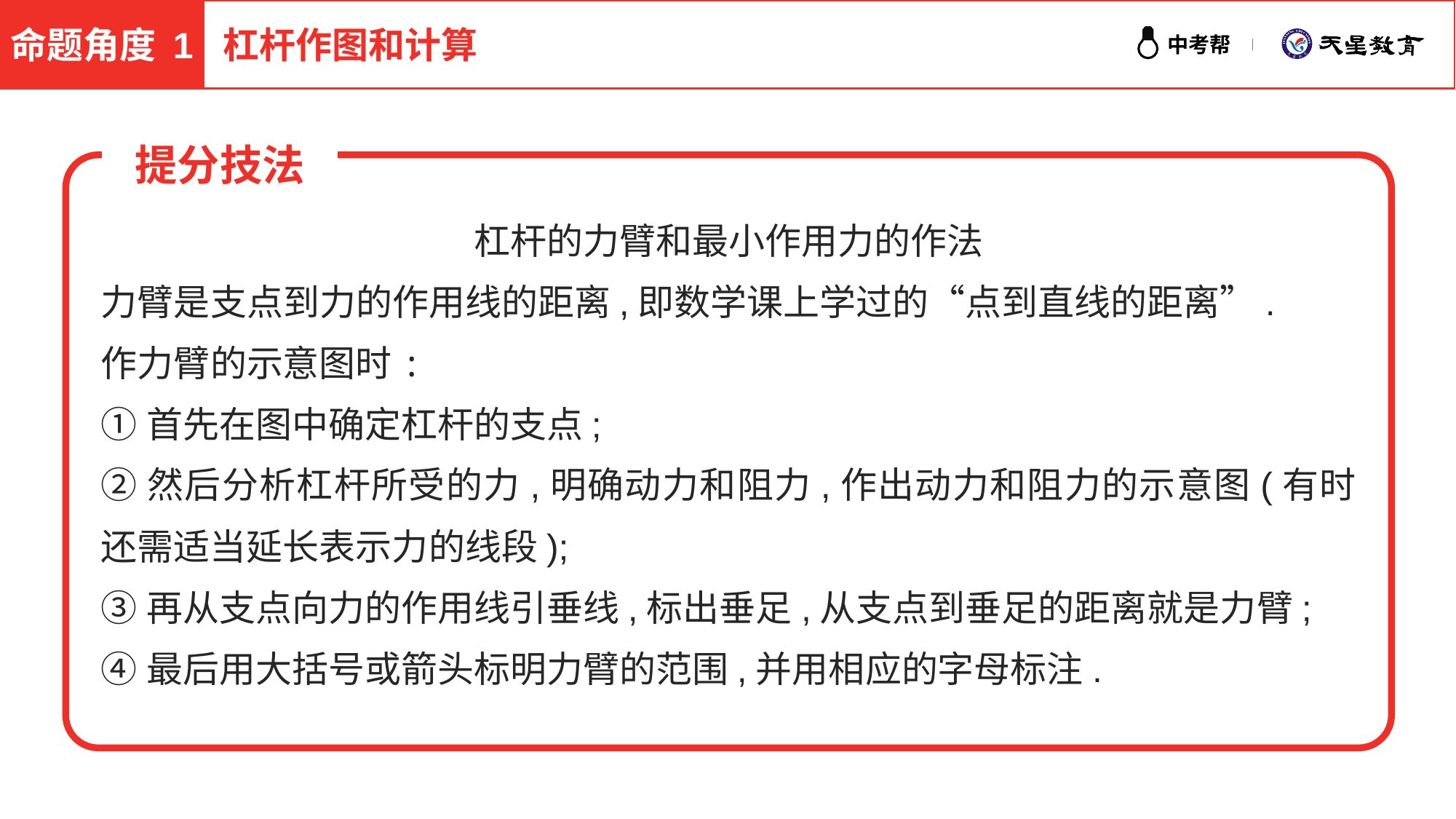

命题角度 1
杠杆作图和计算
提分技法

杠杆的力臂和最小作用力的作法
力臂是支点到力的作用线的距离,即数学课上学过的“点到直线的距离”.
作力臂的示意图时:
①首先在图中确定杠杆的支点;
②然后分析杠杆所受的力,明确动力和阻力,作出动力和阻力的示意图(有时还需适当延长表示力的线段);
③再从支点向力的作用线引垂线,标出垂足,从支点到垂足的距离就是力臂;
④最后用大括号或箭头标明力臂的范围,并用相应的字母标注.